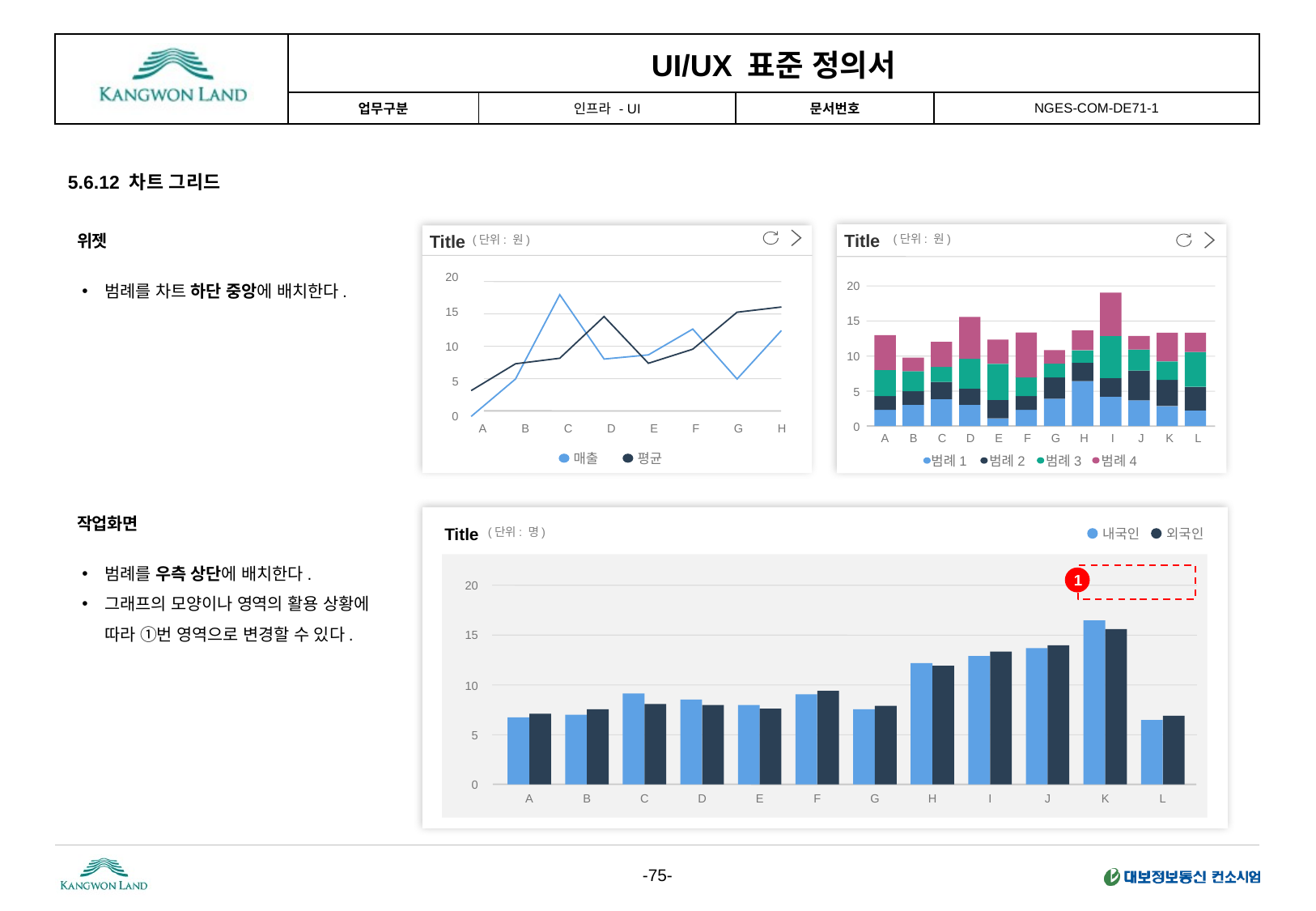

5.6.12 차트 그리드
위젯
Title
Title
(단위: 원)
(단위: 원)

범례를 차트 하단 중앙에 배치한다.
20
15
10
5
0

A
B
C
D
E
F
G
H
20
15
10
5
0

J
A
B
C
D
E
F
G
H
I
K
L

매출
평균

범례4
범례3
범례1
범례2

작업화면

Title
(단위: 명)
내국인
외국인

범례를 우측 상단에 배치한다.
그래프의 모양이나 영역의 활용 상황에 따라 ①번 영역으로 변경할 수 있다.

1
20
15
10
5
0

J
A
B
C
D
E
F
G
H
I
K
L